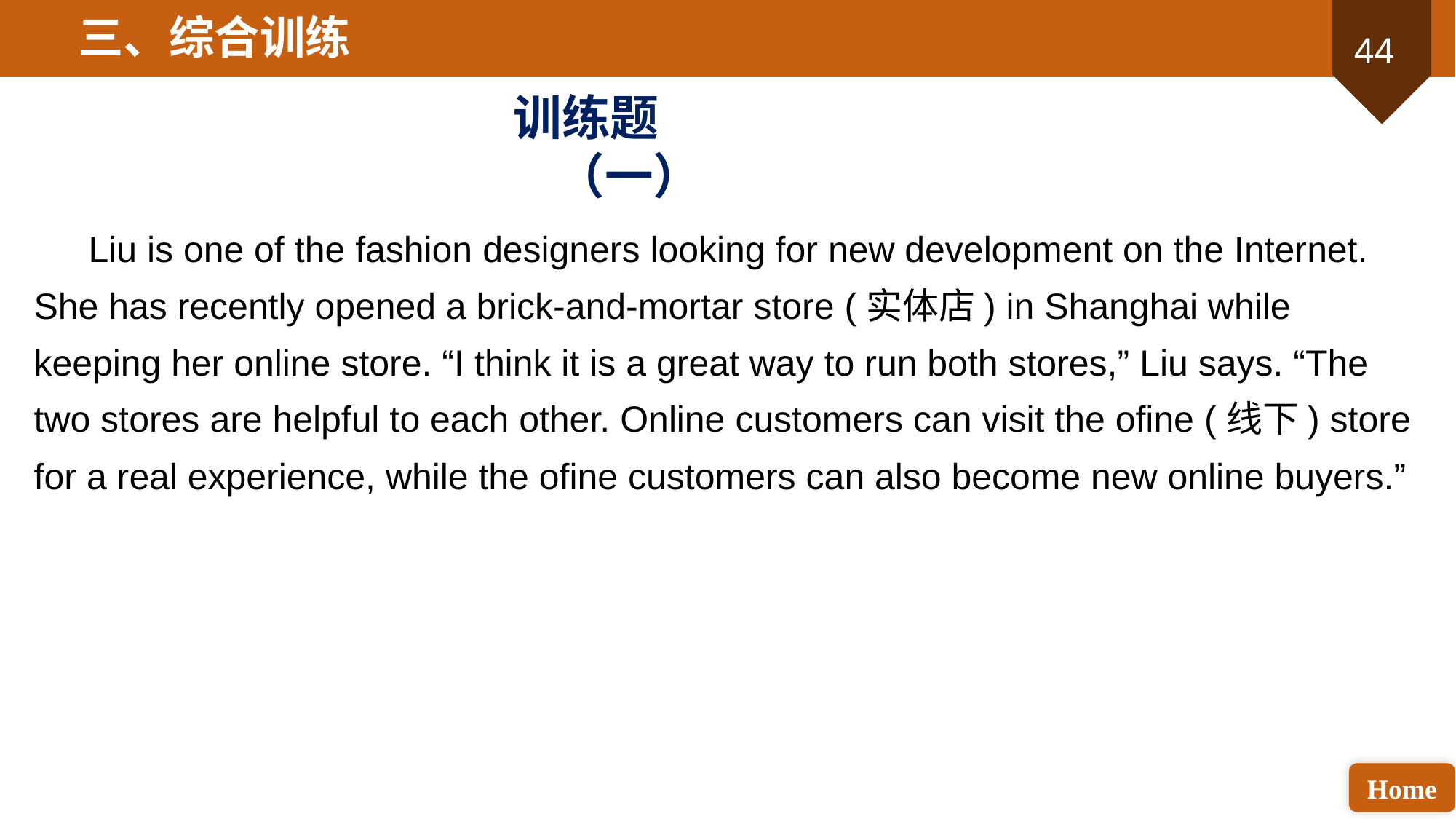

三、综合训练
训练题（一）
Liu is one of the fashion designers looking for new development on the Internet. She has recently opened a brick-and-mortar store (实体店) in Shanghai while keeping her online store. “I think it is a great way to run both stores,” Liu says. “The two stores are helpful to each other. Online customers can visit the ofine (线下) store for a real experience, while the ofine customers can also become new online buyers.”